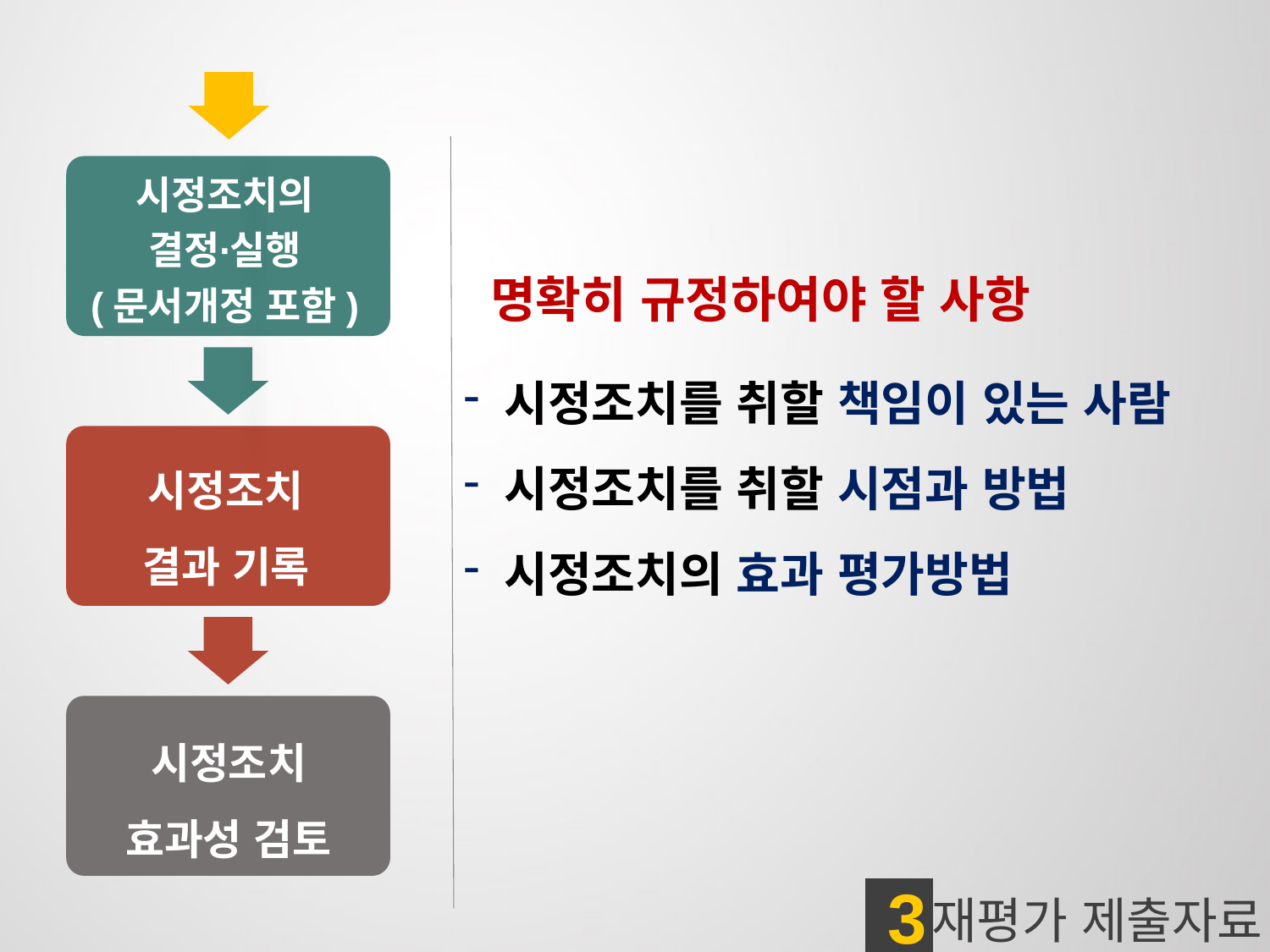

시정조치의
결정∙실행
(문서개정 포함)

 명확히 규정하여야 할 사항

 시정조치를 취할 책임이 있는 사람
 시정조치를 취할 시점과 방법
 시정조치의 효과 평가방법
시정조치
결과 기록
시정조치
효과성 검토
3

재평가 제출자료